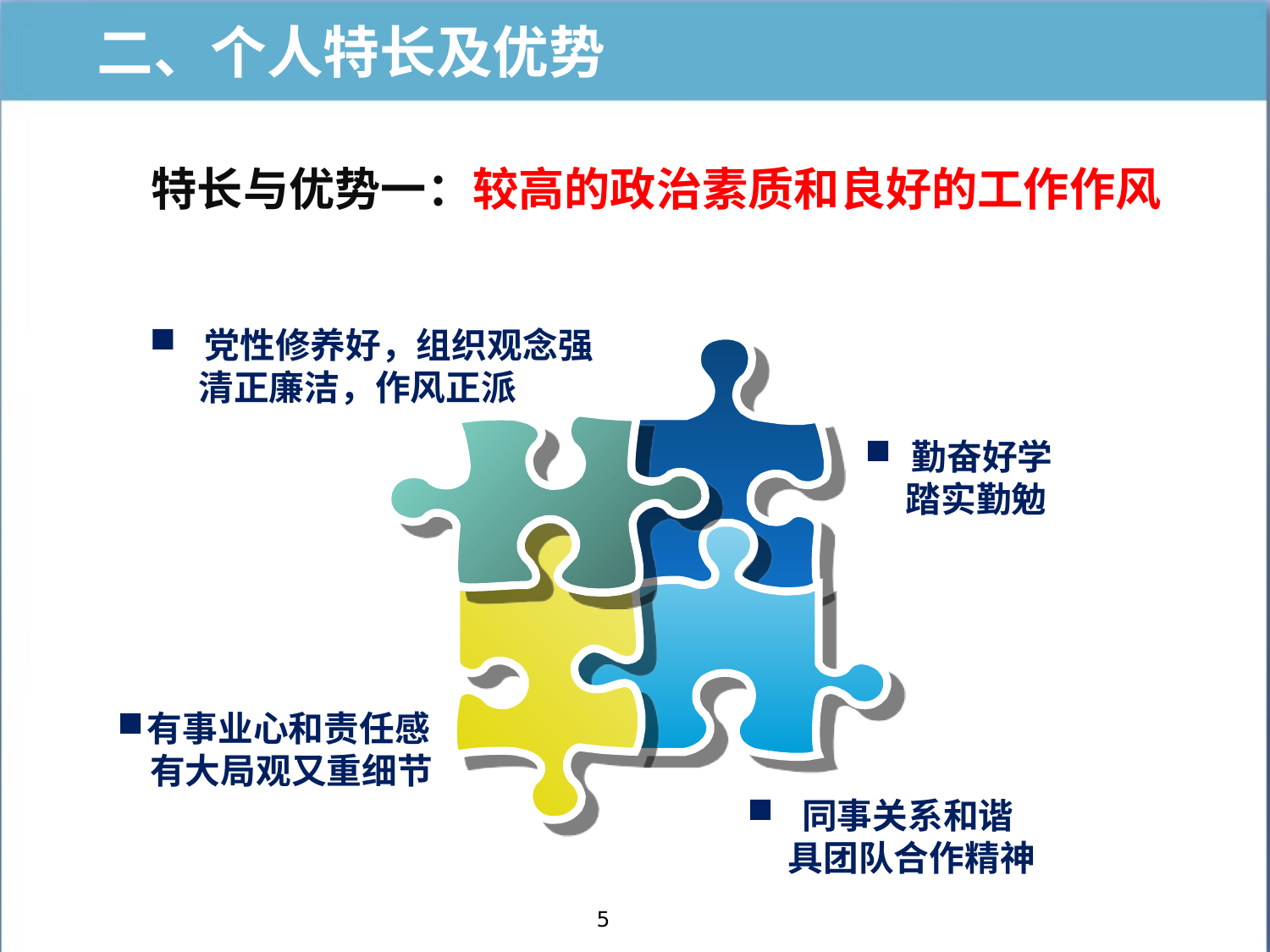

二、个人特长及优势
特长与优势一：较高的政治素质和良好的工作作风
  党性修养好，组织观念强
     清正廉洁，作风正派

 勤奋好学
    踏实勤勉
有事业心和责任感
   有大局观又重细节
  同事关系和谐
    具团队合作精神
5